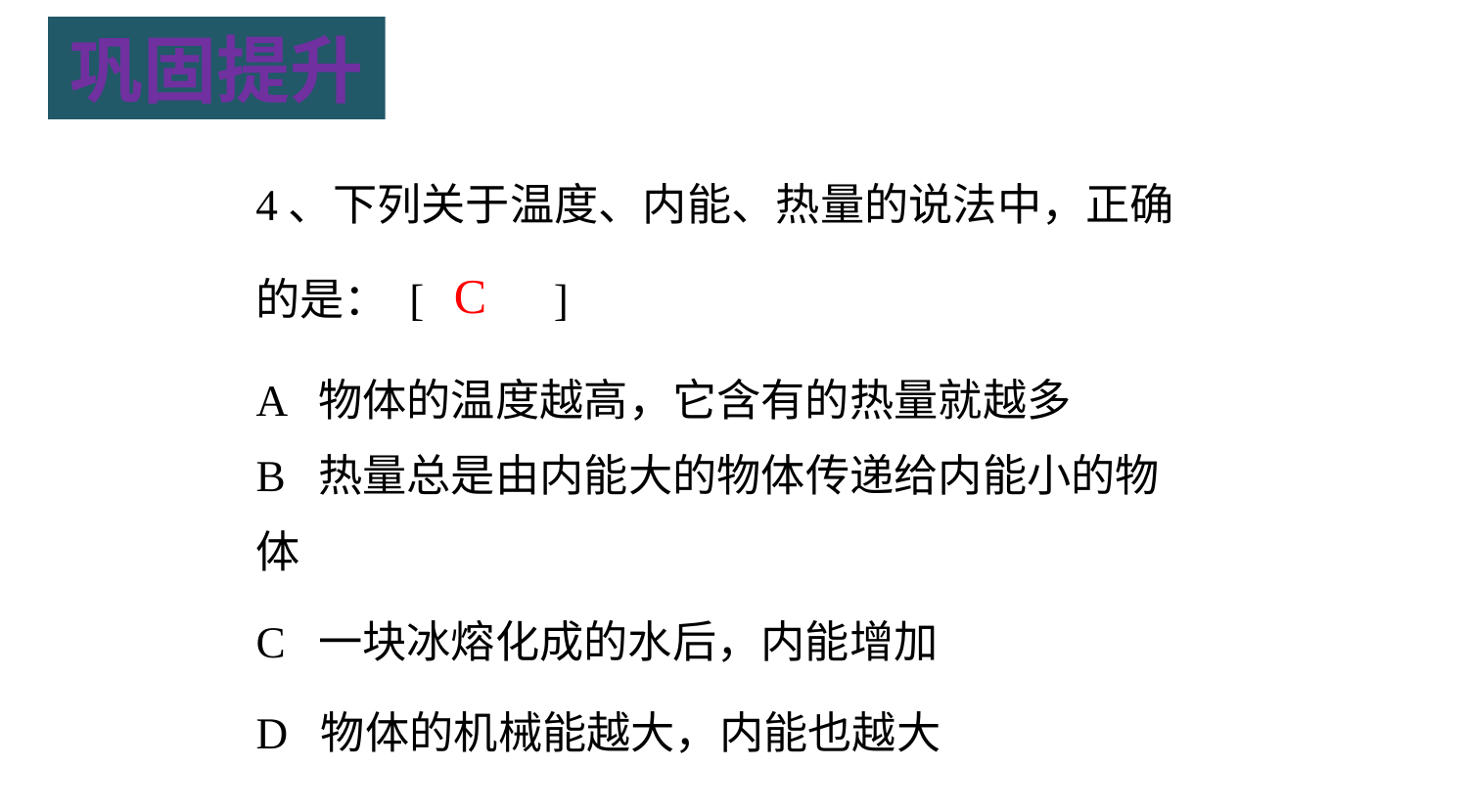

巩固提升
4、下列关于温度、内能、热量的说法中，正确
的是： [　 　 ]
C
A  物体的温度越高，它含有的热量就越多
B  热量总是由内能大的物体传递给内能小的物体
C  一块冰熔化成的水后，内能增加
D  物体的机械能越大，内能也越大